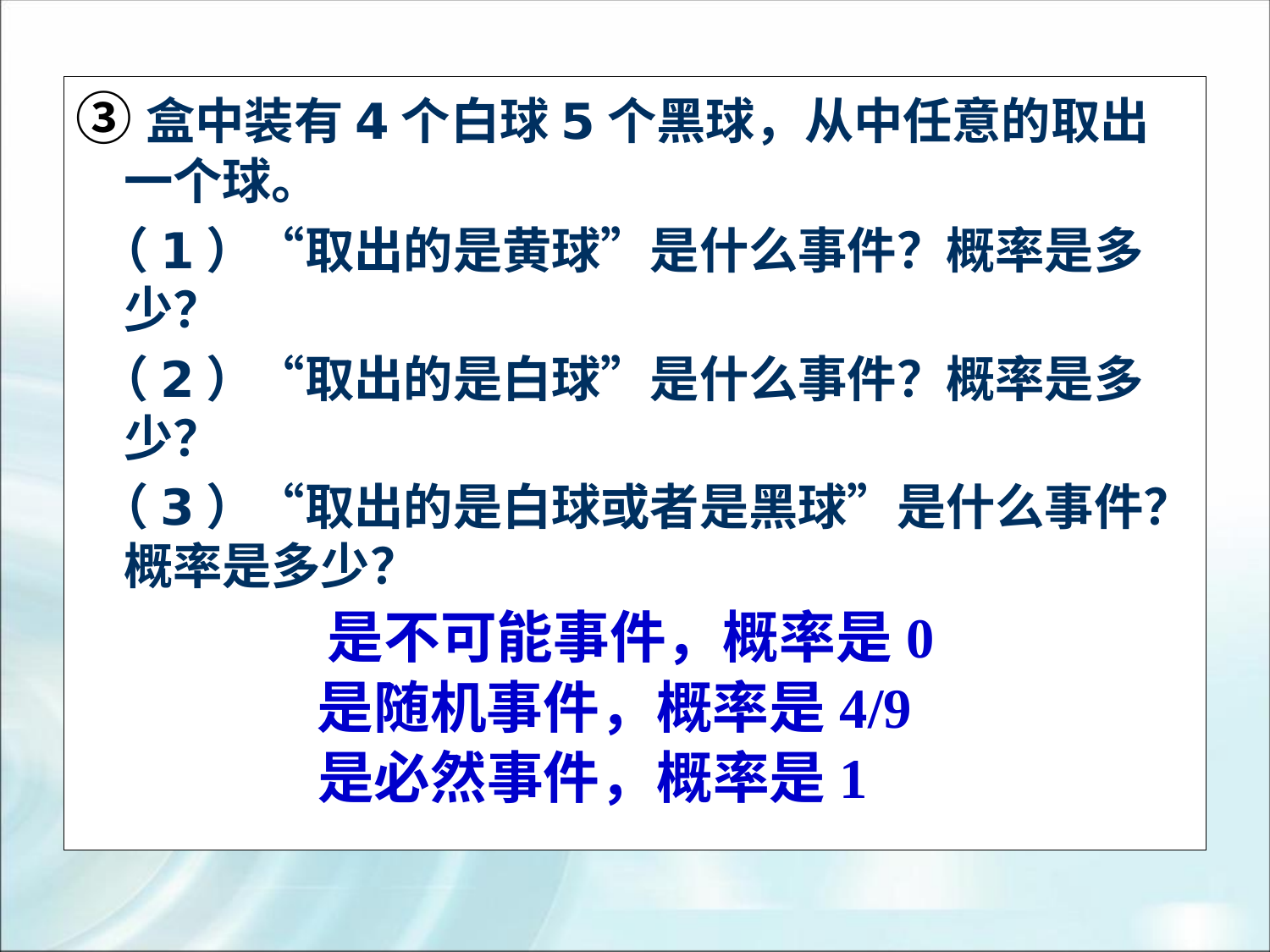

③盒中装有4个白球5个黑球，从中任意的取出一个球。
 （1）“取出的是黄球”是什么事件？概率是多少？
 （2）“取出的是白球”是什么事件？概率是多少？
 （3）“取出的是白球或者是黑球”是什么事件？概率是多少？
是不可能事件，概率是0
是随机事件，概率是4/9
是必然事件，概率是1